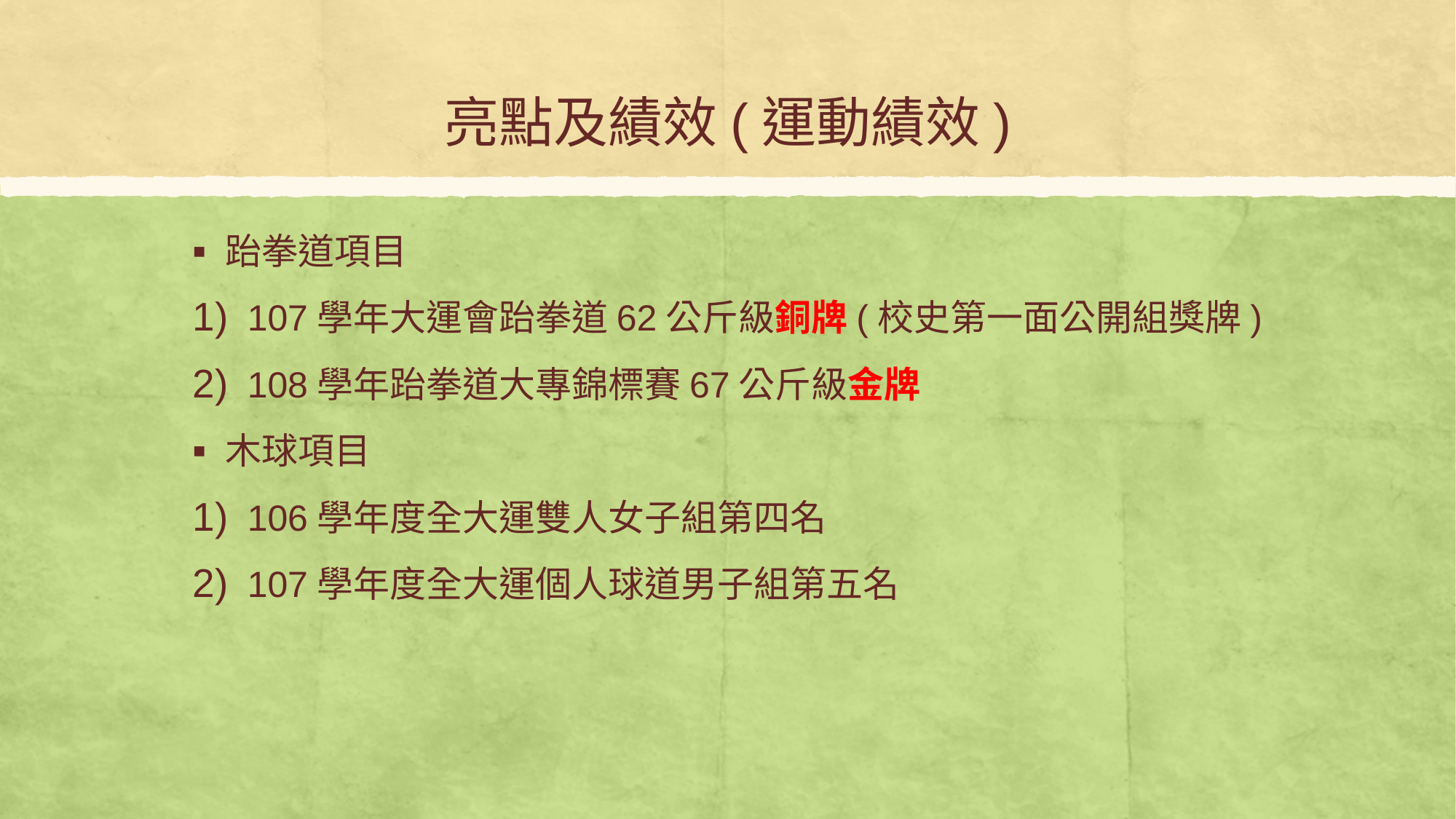

# 亮點及績效(運動績效)
跆拳道項目
107學年大運會跆拳道62公斤級銅牌(校史第一面公開組獎牌)
108學年跆拳道大專錦標賽67公斤級金牌
木球項目
106學年度全大運雙人女子組第四名
107學年度全大運個人球道男子組第五名